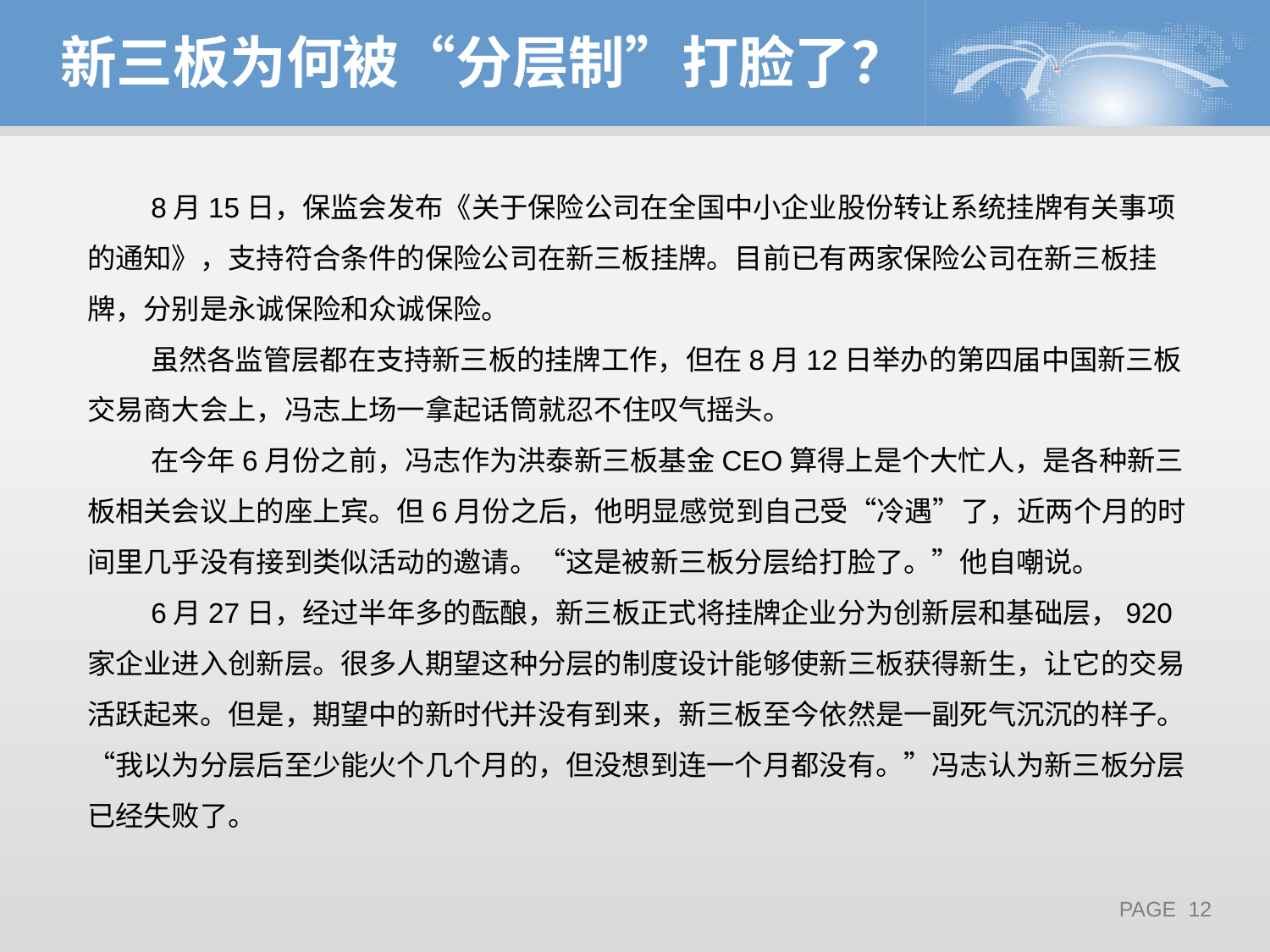

新三板为何被“分层制”打脸了？
8月15日，保监会发布《关于保险公司在全国中小企业股份转让系统挂牌有关事项的通知》，支持符合条件的保险公司在新三板挂牌。目前已有两家保险公司在新三板挂牌，分别是永诚保险和众诚保险。
虽然各监管层都在支持新三板的挂牌工作，但在8月12日举办的第四届中国新三板交易商大会上，冯志上场一拿起话筒就忍不住叹气摇头。
在今年6月份之前，冯志作为洪泰新三板基金CEO算得上是个大忙人，是各种新三板相关会议上的座上宾。但6月份之后，他明显感觉到自己受“冷遇”了，近两个月的时间里几乎没有接到类似活动的邀请。“这是被新三板分层给打脸了。”他自嘲说。
6月27日，经过半年多的酝酿，新三板正式将挂牌企业分为创新层和基础层，920家企业进入创新层。很多人期望这种分层的制度设计能够使新三板获得新生，让它的交易活跃起来。但是，期望中的新时代并没有到来，新三板至今依然是一副死气沉沉的样子。“我以为分层后至少能火个几个月的，但没想到连一个月都没有。”冯志认为新三板分层已经失败了。